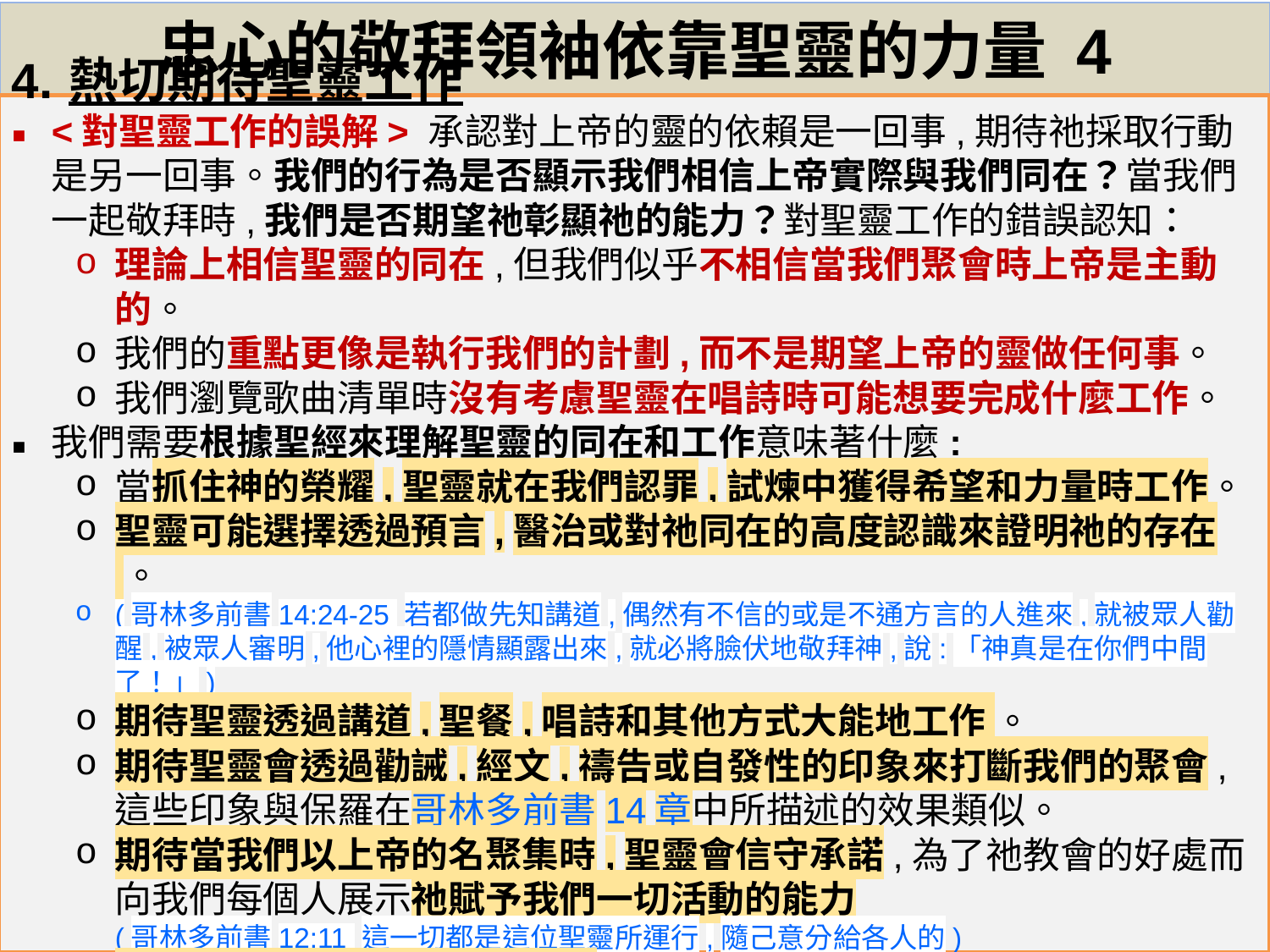

# 忠心的敬拜領袖依靠聖靈的力量 4
4. 熱切期待聖靈工作
<對聖靈工作的誤解> 承認對上帝的靈的依賴是一回事,期待祂採取行動是另一回事。我們的行為是否顯示我們相信上帝實際與我們同在？當我們一起敬拜時,我們是否期望祂彰顯祂的能力？對聖靈工作的錯誤認知：
理論上相信聖靈的同在,但我們似乎不相信當我們聚會時上帝是主動的。
我們的重點更像是執行我們的計劃,而不是期望上帝的靈做任何事。
我們瀏覽歌曲清單時沒有考慮聖靈在唱詩時可能想要完成什麼工作。
我們需要根據聖經來理解聖靈的同在和工作意味著什麼:
當抓住神的榮耀,聖靈就在我們認罪,試煉中獲得希望和力量時工作。
聖靈可能選擇透過預言,醫治或對祂同在的高度認識來證明祂的存在 。
(哥林多前書14:24-25 若都做先知講道,偶然有不信的或是不通方言的人進來,就被眾人勸醒,被眾人審明,他心裡的隱情顯露出來,就必將臉伏地敬拜神,說:「神真是在你們中間了！」)
期待聖靈透過講道,聖餐,唱詩和其他方式大能地工作 。
期待聖靈會透過勸誡,經文,禱告或自發性的印象來打斷我們的聚會,這些印象與保羅在哥林多前書14章中所描述的效果類似。
期待當我們以上帝的名聚集時,聖靈會信守承諾,為了祂教會的好處而向我們每個人展示祂賦予我們一切活動的能力
(哥林多前書12:11 這一切都是這位聖靈所運行,隨己意分給各人的)
聆聽並留意聖靈的引導和指示,為祂自然工作留出空間。